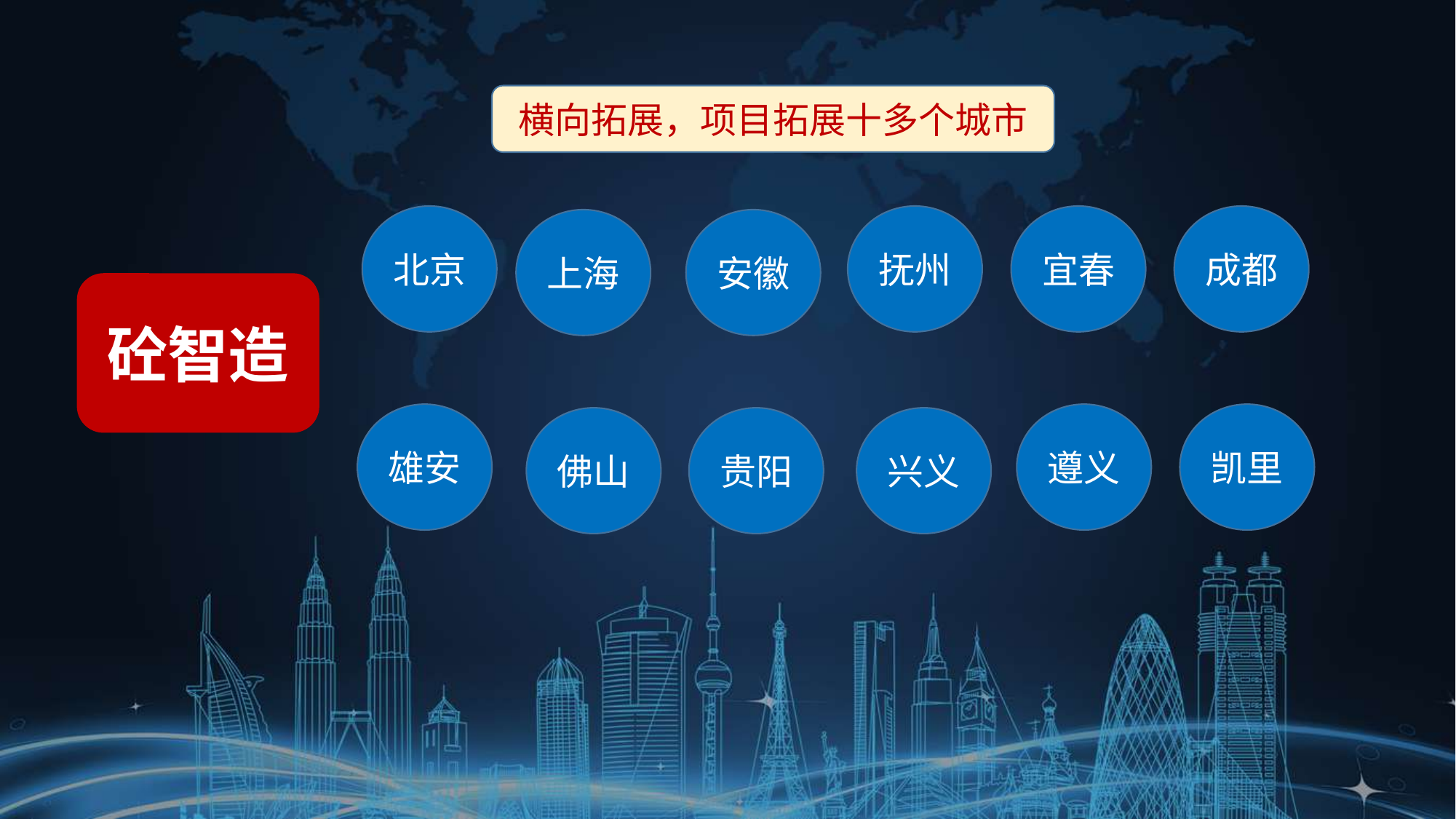

横向拓展，项目拓展十多个城市
北京
抚州
宜春
成都
上海
安徽
砼智造
遵义
凯里
雄安
贵阳
佛山
兴义